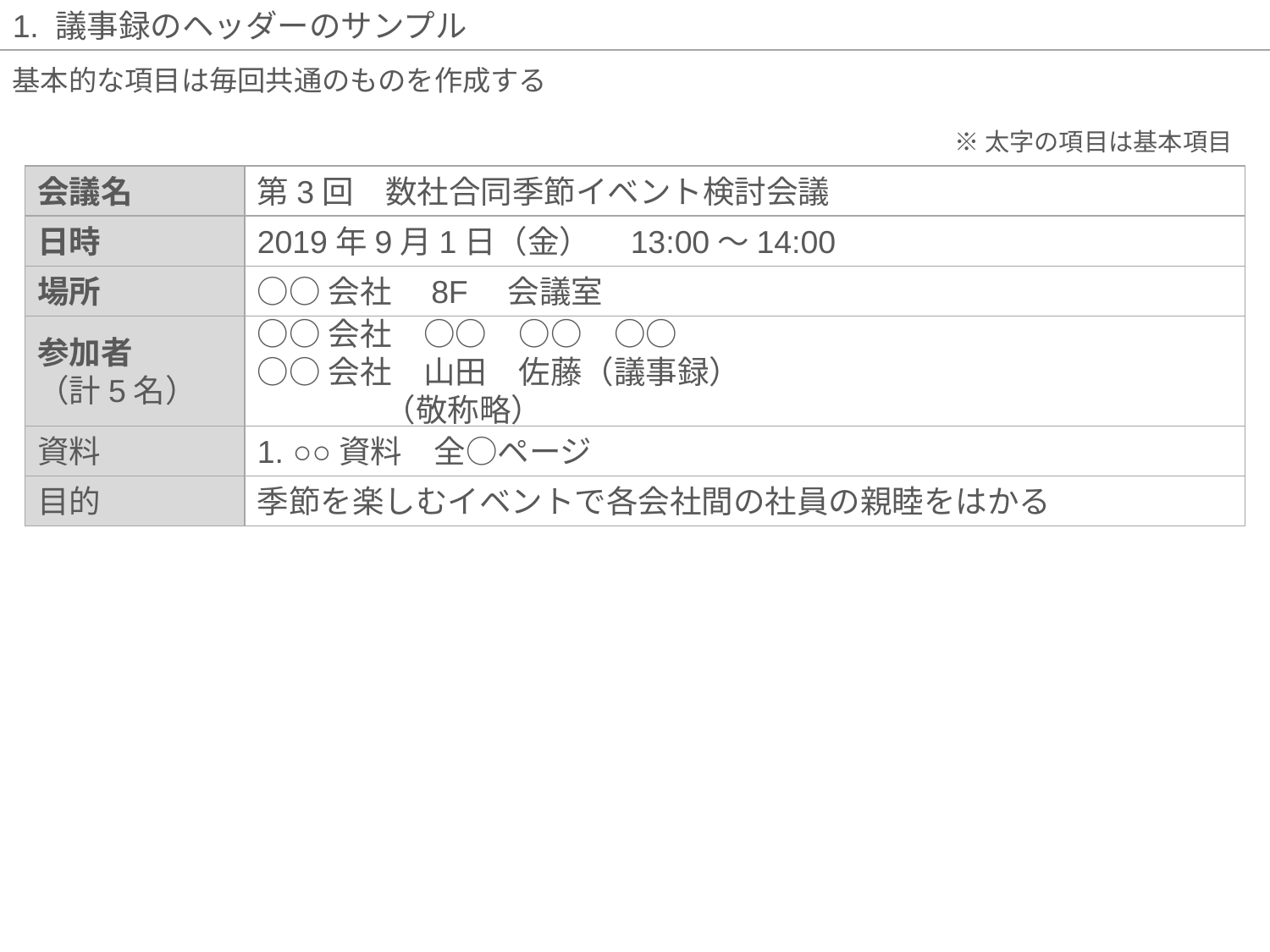

1. 議事録のヘッダーのサンプル
基本的な項目は毎回共通のものを作成する
※太字の項目は基本項目
会議名
第3回　数社合同季節イベント検討会議
日時
2019年9月1日（金）　13:00～14:00
場所
○○会社　8F　会議室
参加者
（計5名）
○○会社　○○　○○　○○
○○会社　山田　佐藤（議事録）　　　　　　　　　　　　　　　　　　　（敬称略）
資料
1. ○○資料　全○ページ
目的
季節を楽しむイベントで各会社間の社員の親睦をはかる